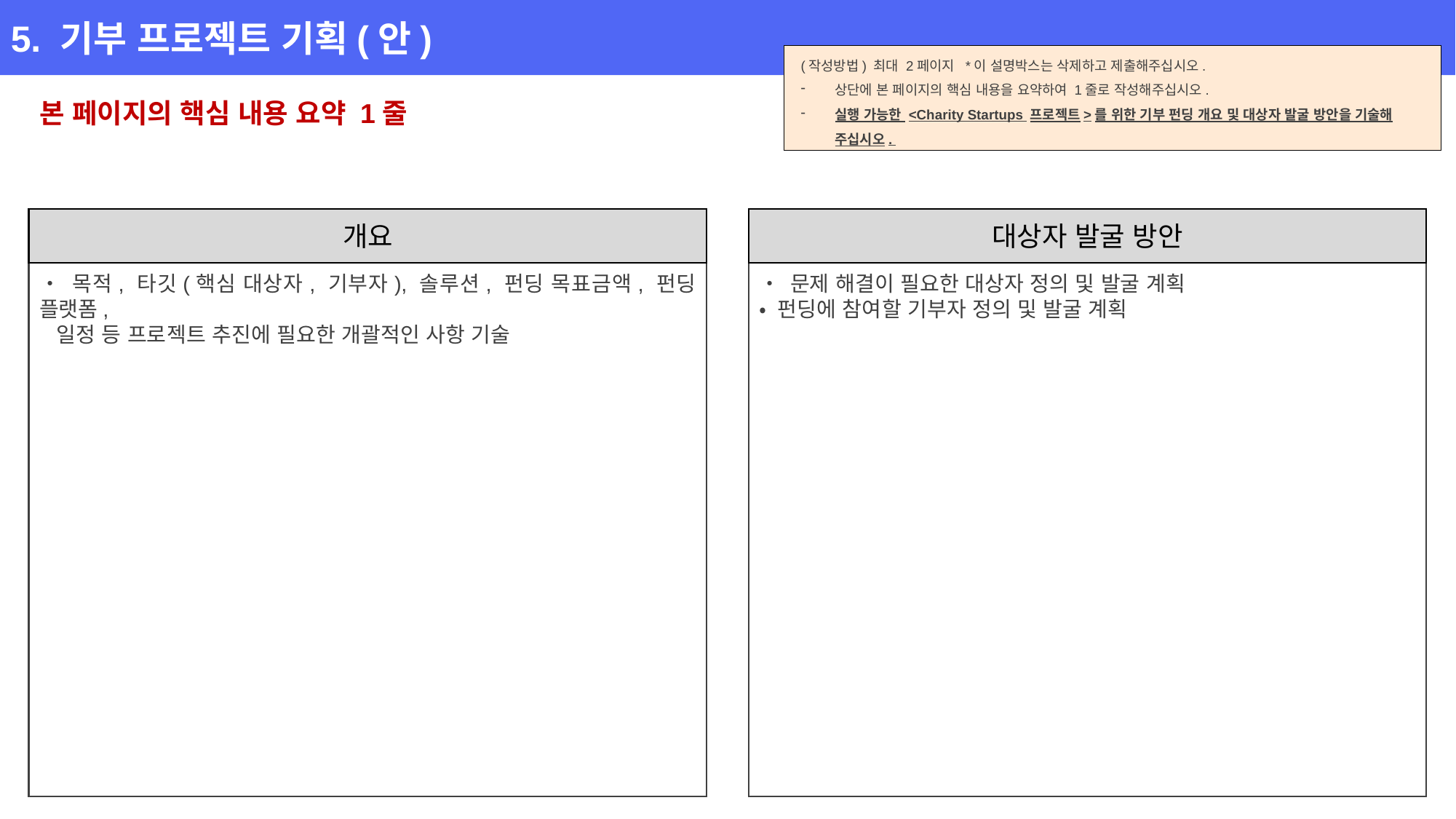

5. 기부 프로젝트 기획(안)
(작성방법) 최대 2페이지  *이 설명박스는 삭제하고 제출해주십시오.
상단에 본 페이지의 핵심 내용을 요약하여 1줄로 작성해주십시오.
실행 가능한 <Charity Startups 프로젝트>를 위한 기부 펀딩 개요 및 대상자 발굴 방안을 기술해 주십시오.
본 페이지의 핵심 내용 요약 1줄
개요

대상자 발굴 방안

• 목적, 타깃(핵심 대상자, 기부자), 솔루션, 펀딩 목표금액, 펀딩 플랫폼,
  일정 등 프로젝트 추진에 필요한 개괄적인 사항 기술
• 문제 해결이 필요한 대상자 정의 및 발굴 계획
• 펀딩에 참여할 기부자 정의 및 발굴 계획